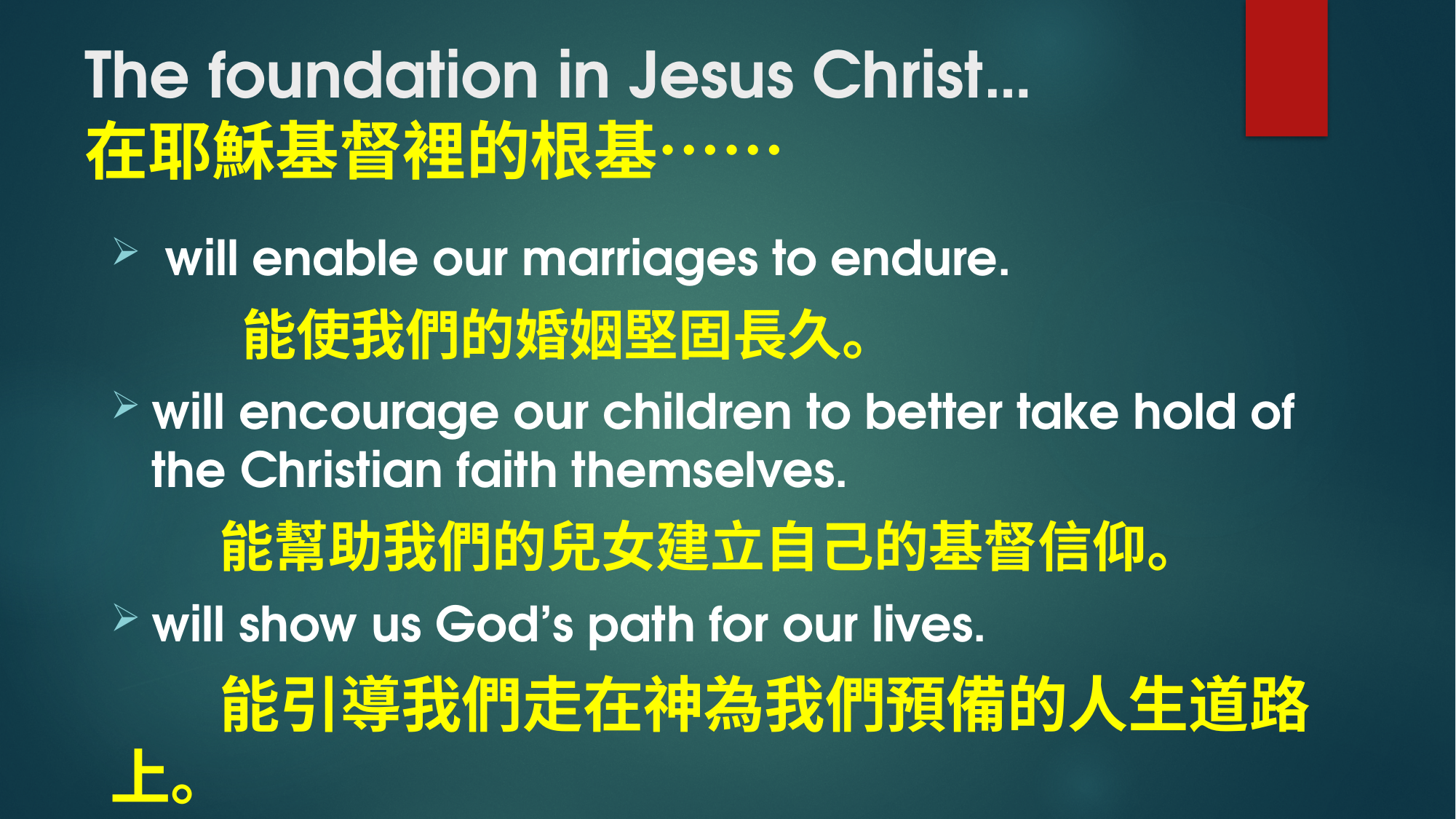

# The foundation in Jesus Christ… 在耶穌基督裡的根基……
 will enable our marriages to endure.
	 能使我們的婚姻堅固長久。
will encourage our children to better take hold of the Christian faith themselves.
	能幫助我們的兒女建立自己的基督信仰。
will show us God’s path for our lives.
	能引導我們走在神為我們預備的人生道路上。